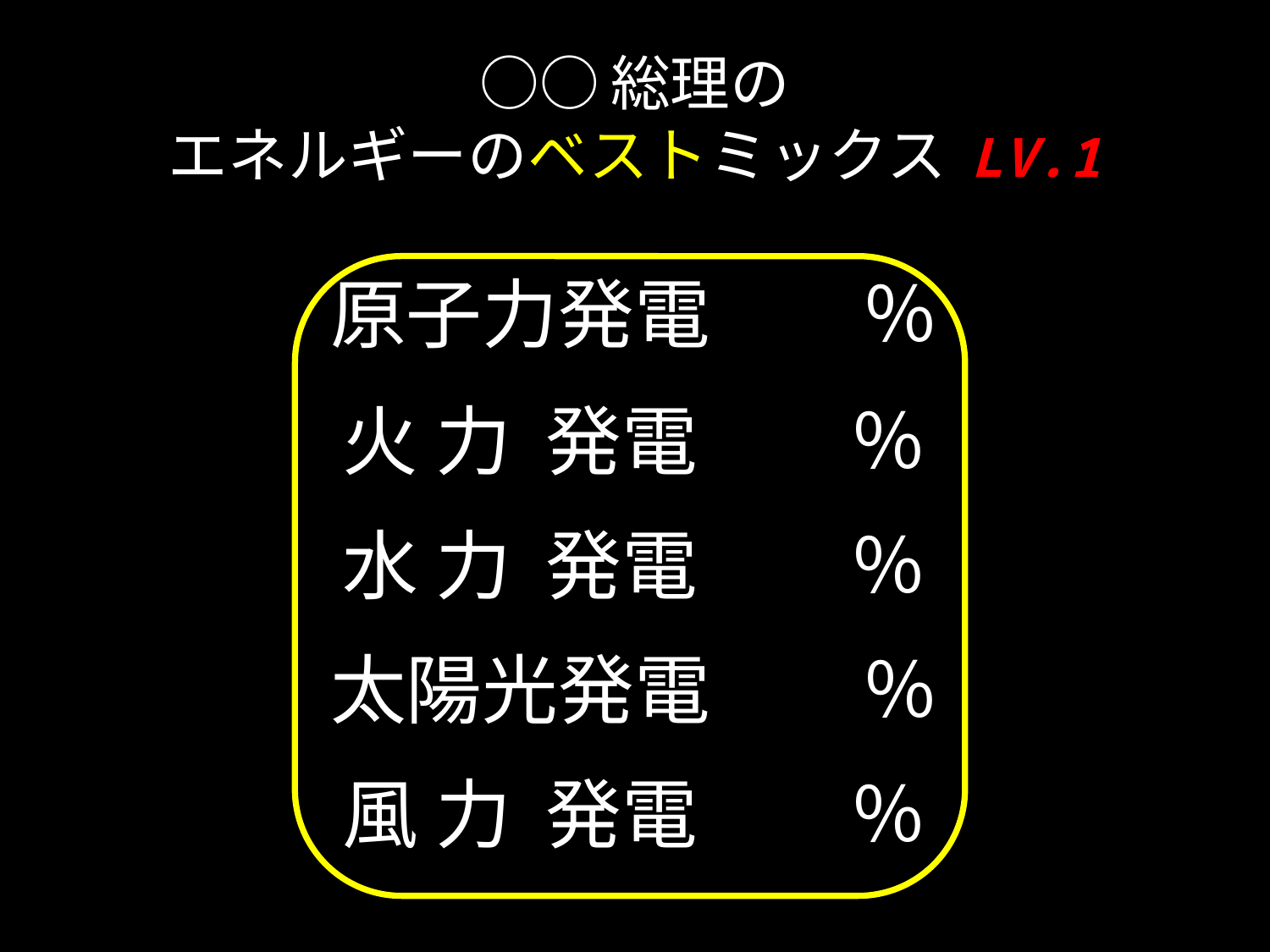

# ○○総理の エネルギーのベストミックス LV.1

原子力発電　　％

火 力  発電　　％

水 力  発電　　％

太陽光発電　　％

風 力  発電　　％